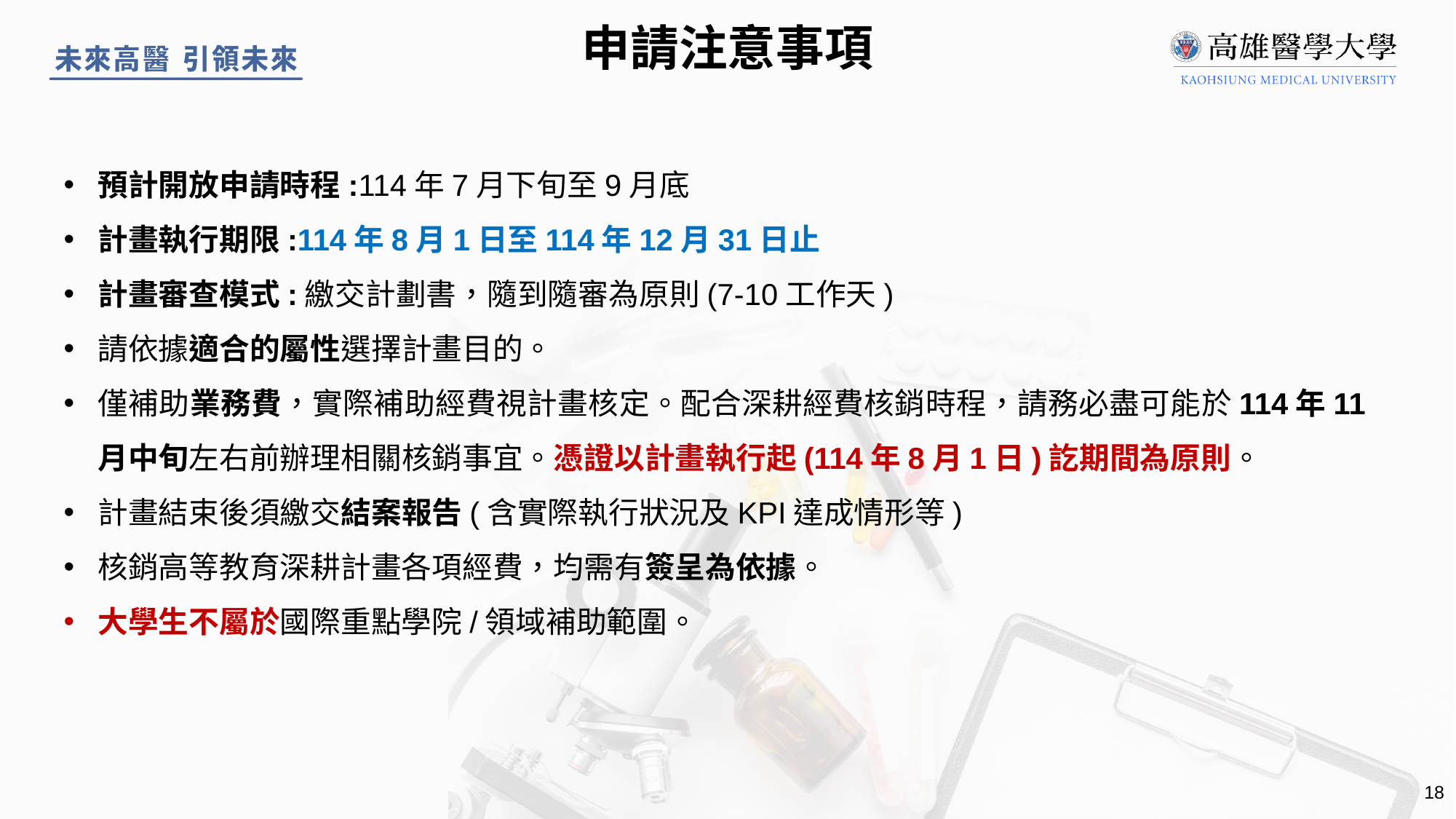

申請注意事項
預計開放申請時程:114年7月下旬至9月底
計畫執行期限:114年8月1日至114年12月31日止
計畫審查模式:繳交計劃書，隨到隨審為原則(7-10工作天)
請依據適合的屬性選擇計畫目的。
僅補助業務費，實際補助經費視計畫核定。配合深耕經費核銷時程，請務必盡可能於114年11月中旬左右前辦理相關核銷事宜。憑證以計畫執行起(114年8月1日)訖期間為原則。
計畫結束後須繳交結案報告(含實際執行狀況及KPI達成情形等)
核銷高等教育深耕計畫各項經費，均需有簽呈為依據。
大學生不屬於國際重點學院/領域補助範圍。
18